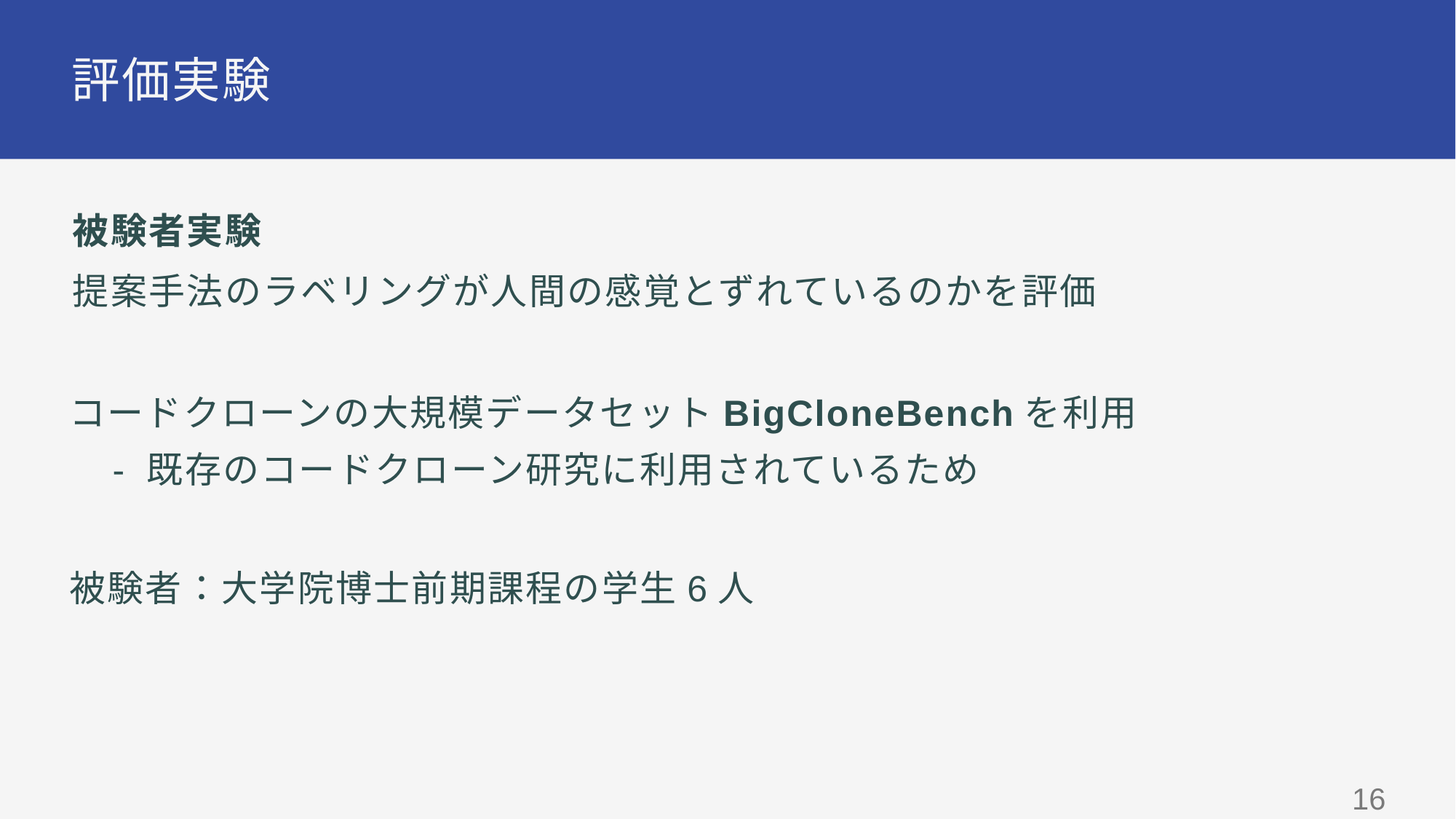

# 評価実験
被験者実験
提案手法のラベリングが人間の感覚とずれているのかを評価

コードクローンの大規模データセットBigCloneBenchを利用
- 既存のコードクローン研究に利用されているため

被験者：大学院博士前期課程の学生6人
16